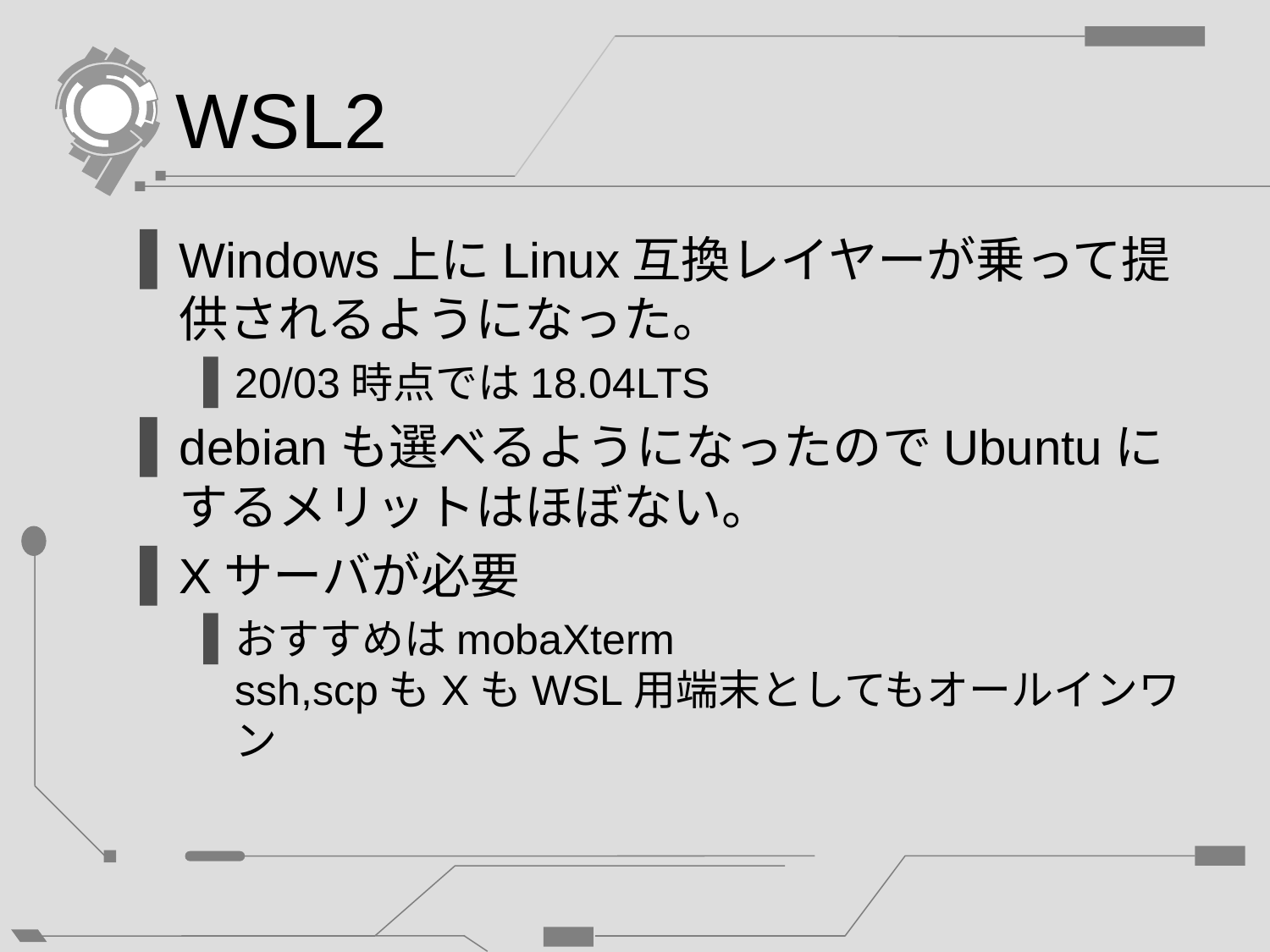

# WSL2
Windows上にLinux互換レイヤーが乗って提供されるようになった。
20/03時点では18.04LTS
debianも選べるようになったのでUbuntuにするメリットはほぼない。
Xサーバが必要
おすすめはmobaXterm
ssh,scpもXもWSL用端末としてもオールインワン